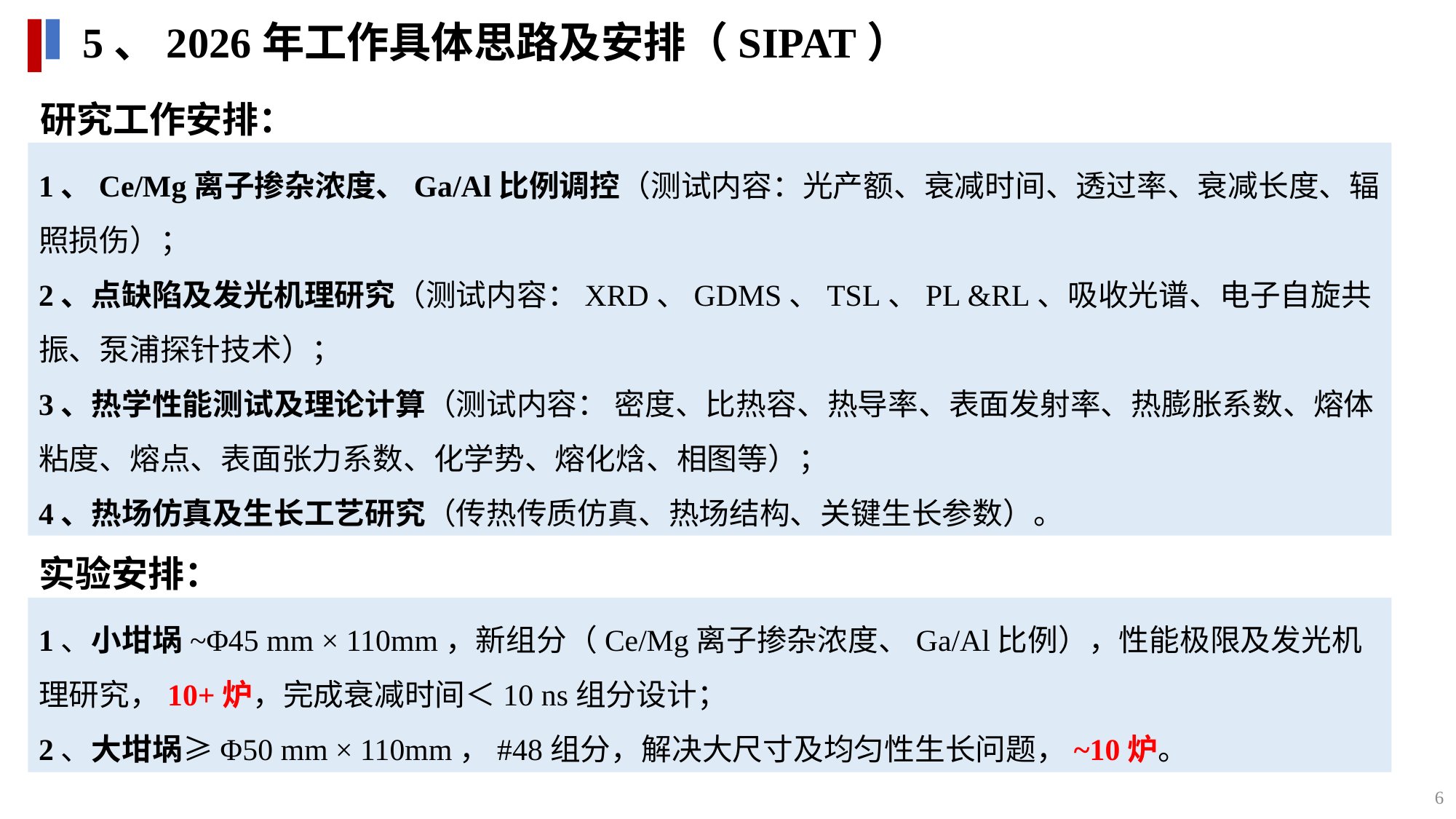

四、小结与展望
5、2026年工作具体思路及安排（SIPAT）

研究工作安排：
1、Ce/Mg离子掺杂浓度、Ga/Al比例调控（测试内容：光产额、衰减时间、透过率、衰减长度、辐照损伤）；
2、点缺陷及发光机理研究（测试内容：XRD、GDMS、TSL、PL &RL、吸收光谱、电子自旋共振、泵浦探针技术）；
3、热学性能测试及理论计算（测试内容： 密度、比热容、热导率、表面发射率、热膨胀系数、熔体粘度、熔点、表面张力系数、化学势、熔化焓、相图等）；
4、热场仿真及生长工艺研究（传热传质仿真、热场结构、关键生长参数）。
实验安排：
1、小坩埚~Φ45 mm × 110mm，新组分（Ce/Mg离子掺杂浓度、Ga/Al比例），性能极限及发光机理研究，10+炉，完成衰减时间＜10 ns组分设计；
2、大坩埚≥Φ50 mm × 110mm，#48组分，解决大尺寸及均匀性生长问题，~10炉。
6